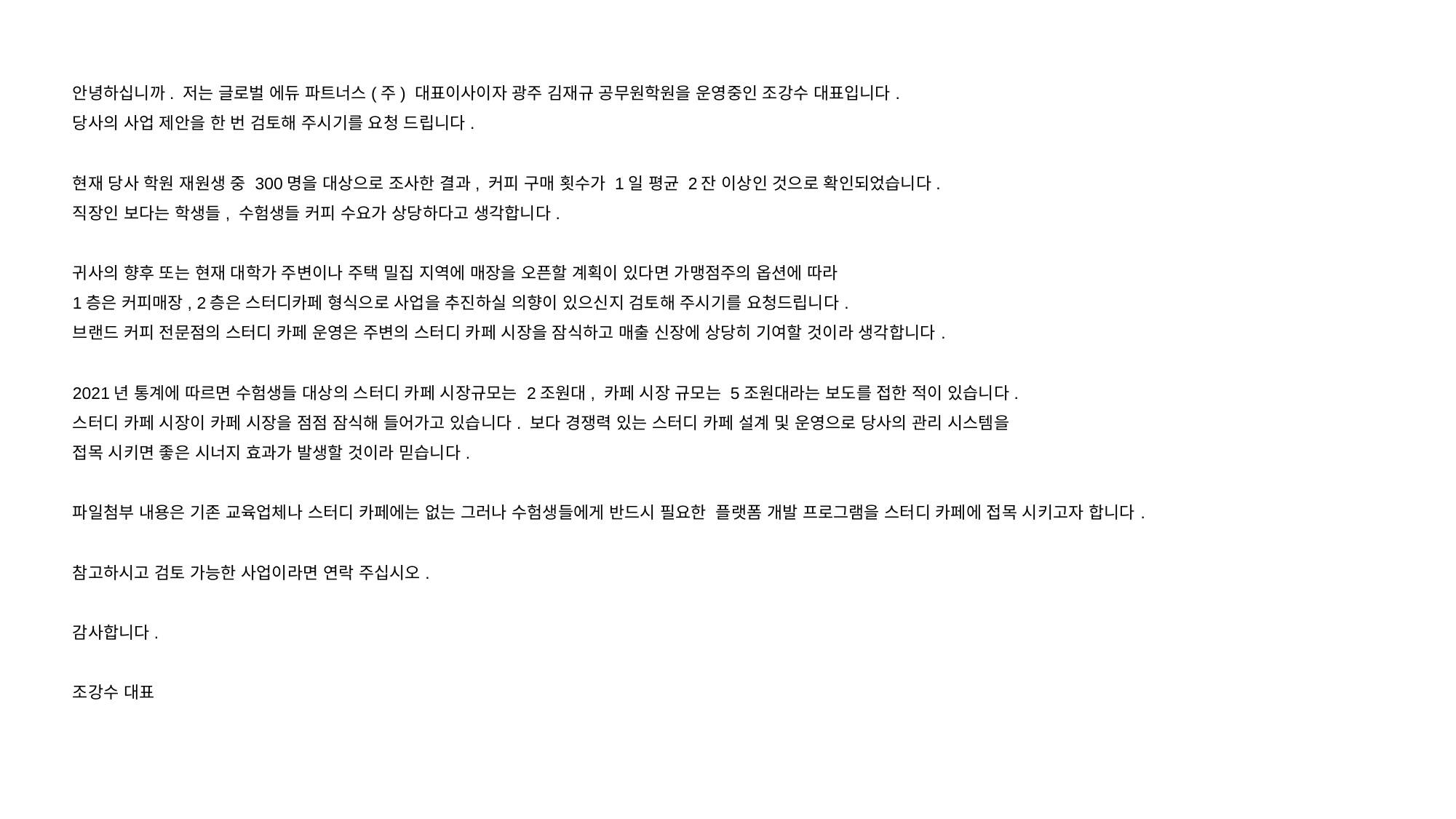

안녕하십니까. 저는 글로벌 에듀 파트너스(주) 대표이사이자 광주 김재규 공무원학원을 운영중인 조강수 대표입니다.
당사의 사업 제안을 한 번 검토해 주시기를 요청 드립니다.

현재 당사 학원 재원생 중 300명을 대상으로 조사한 결과, 커피 구매 횟수가 1일 평균 2잔 이상인 것으로 확인되었습니다.
직장인 보다는 학생들, 수험생들 커피 수요가 상당하다고 생각합니다.

귀사의 향후 또는 현재 대학가 주변이나 주택 밀집 지역에 매장을 오픈할 계획이 있다면 가맹점주의 옵션에 따라
1층은 커피매장, 2층은 스터디카페 형식으로 사업을 추진하실 의향이 있으신지 검토해 주시기를 요청드립니다.
브랜드 커피 전문점의 스터디 카페 운영은 주변의 스터디 카페 시장을 잠식하고 매출 신장에 상당히 기여할 것이라 생각합니다.

2021년 통계에 따르면 수험생들 대상의 스터디 카페 시장규모는 2조원대, 카페 시장 규모는 5조원대라는 보도를 접한 적이 있습니다.
스터디 카페 시장이 카페 시장을 점점 잠식해 들어가고 있습니다. 보다 경쟁력 있는 스터디 카페 설계 및 운영으로 당사의 관리 시스템을
접목 시키면 좋은 시너지 효과가 발생할 것이라 믿습니다.

파일첨부 내용은 기존 교육업체나 스터디 카페에는 없는 그러나 수험생들에게 반드시 필요한  플랫폼 개발 프로그램을 스터디 카페에 접목 시키고자 합니다.

참고하시고 검토 가능한 사업이라면 연락 주십시오.

감사합니다.

조강수 대표